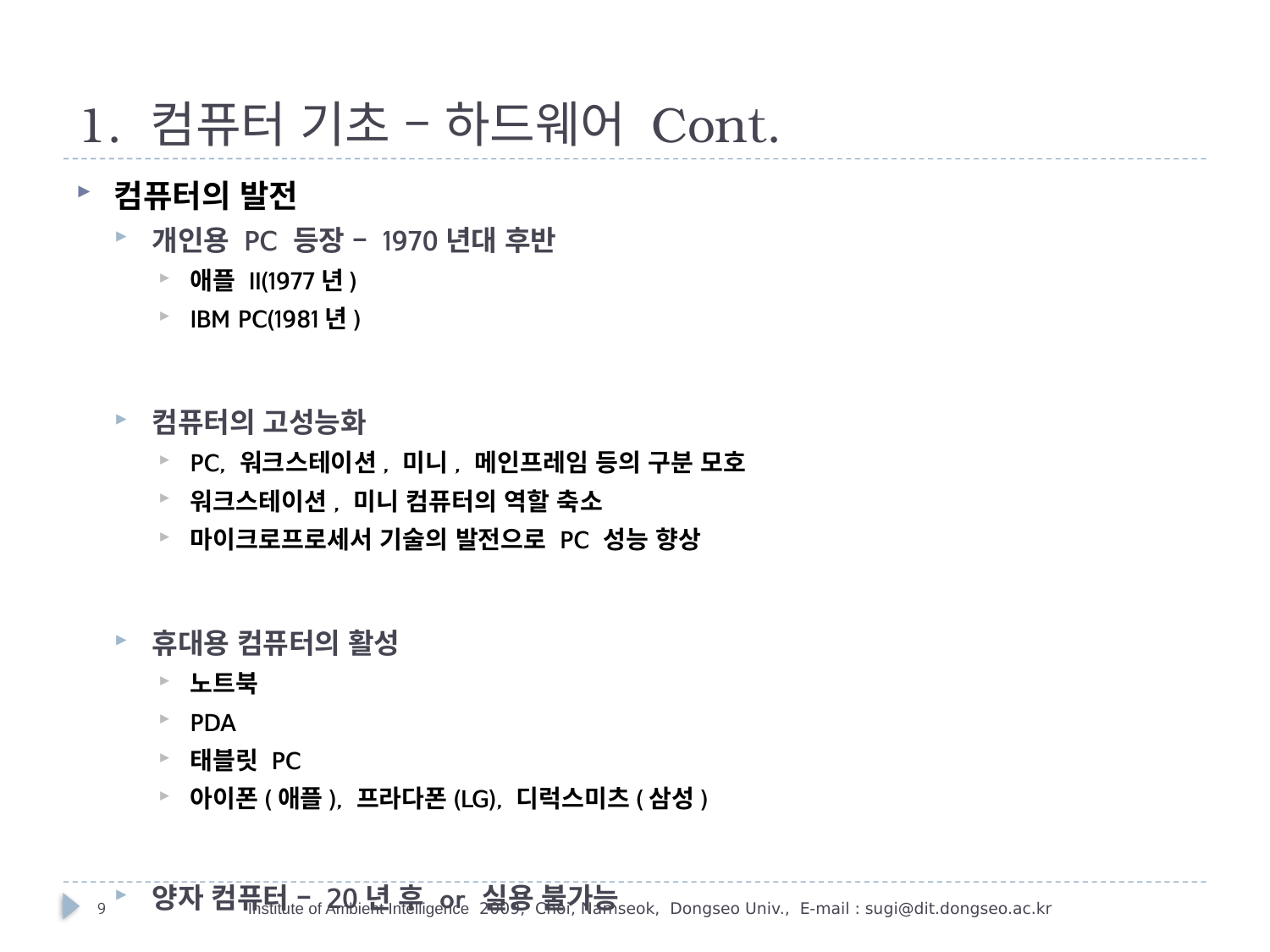

# 1. 컴퓨터 기초 – 하드웨어 Cont.
컴퓨터의 발전
개인용 PC 등장 – 1970년대 후반
애플 II(1977년)
IBM PC(1981년)

컴퓨터의 고성능화
PC, 워크스테이션, 미니, 메인프레임 등의 구분 모호
워크스테이션, 미니 컴퓨터의 역할 축소
마이크로프로세서 기술의 발전으로 PC 성능 향상

휴대용 컴퓨터의 활성
노트북
PDA
태블릿 PC
아이폰(애플), 프라다폰(LG), 디럭스미츠(삼성)

양자 컴퓨터 – 20년 후 or 실용 불가능